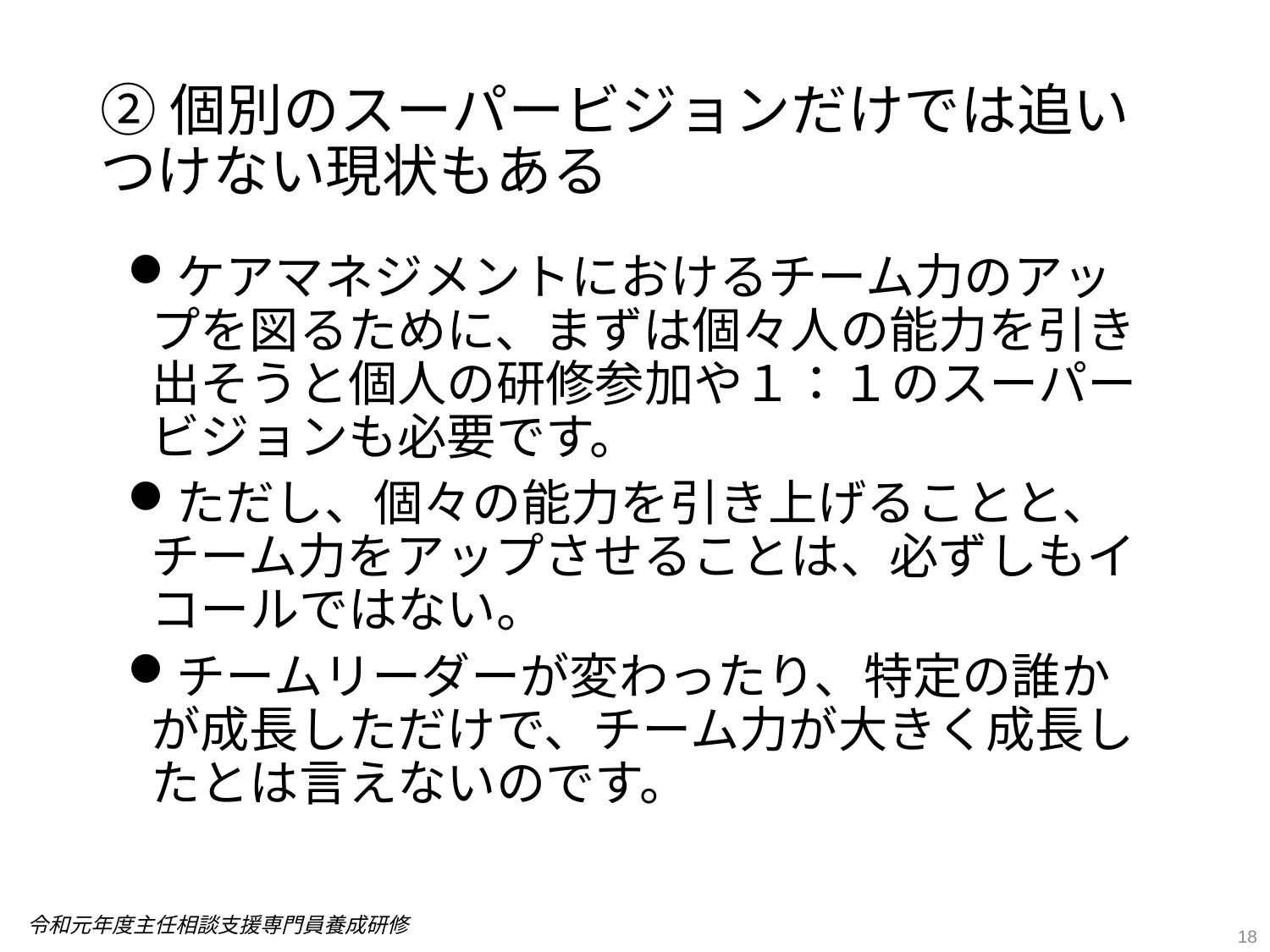

# ②個別のスーパービジョンだけでは追いつけない現状もある
ケアマネジメントにおけるチーム力のアップを図るために、まずは個々人の能力を引き出そうと個人の研修参加や１：１のスーパービジョンも必要です。
ただし、個々の能力を引き上げることと、チーム力をアップさせることは、必ずしもイコールではない。
チームリーダーが変わったり、特定の誰かが成長しただけで、チーム力が大きく成長したとは言えないのです。
18